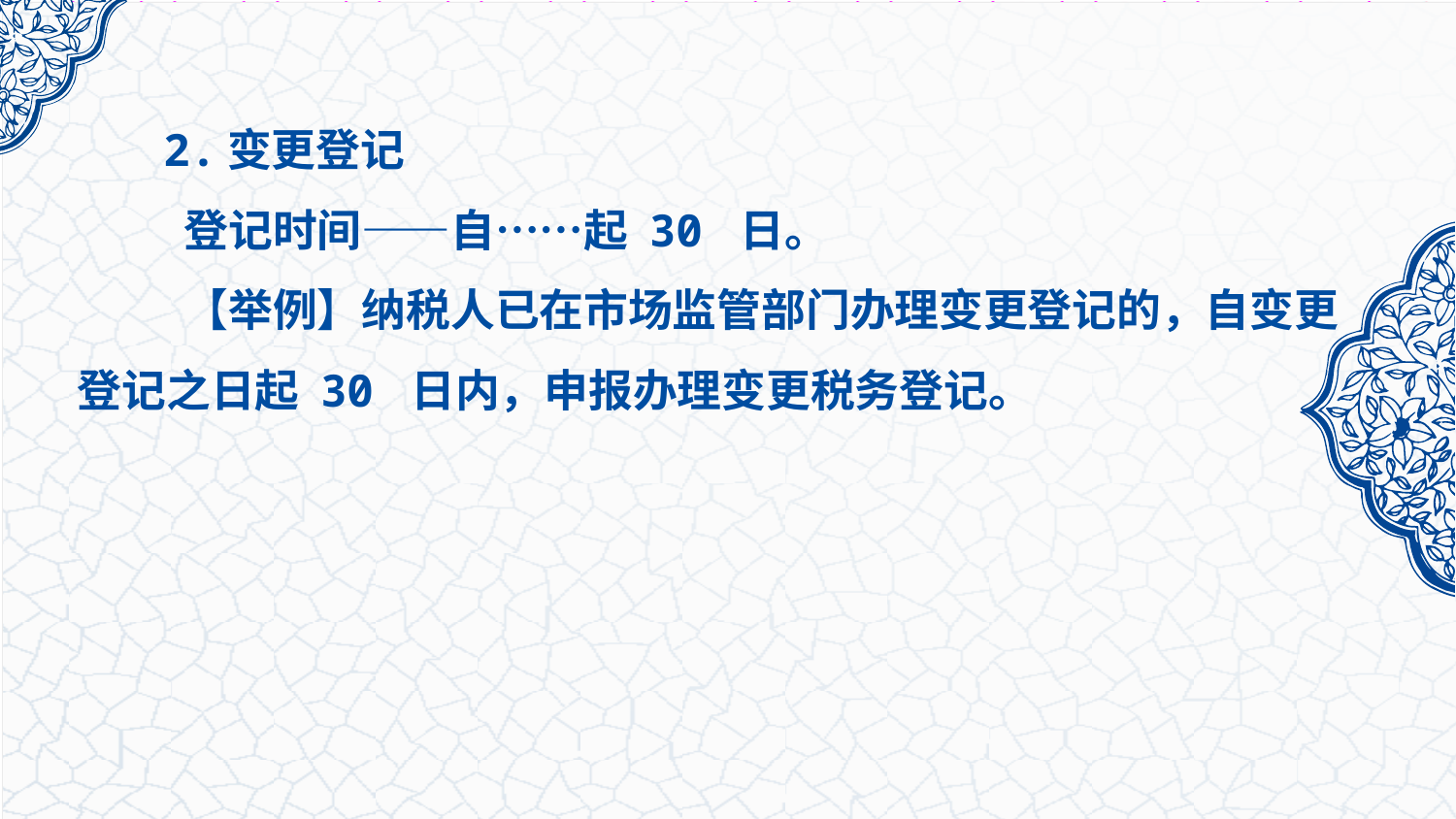

2.变更登记
 登记时间——自……起 30 日。
 【举例】纳税人已在市场监管部门办理变更登记的，自变更登记之日起 30 日内，申报办理变更税务登记。